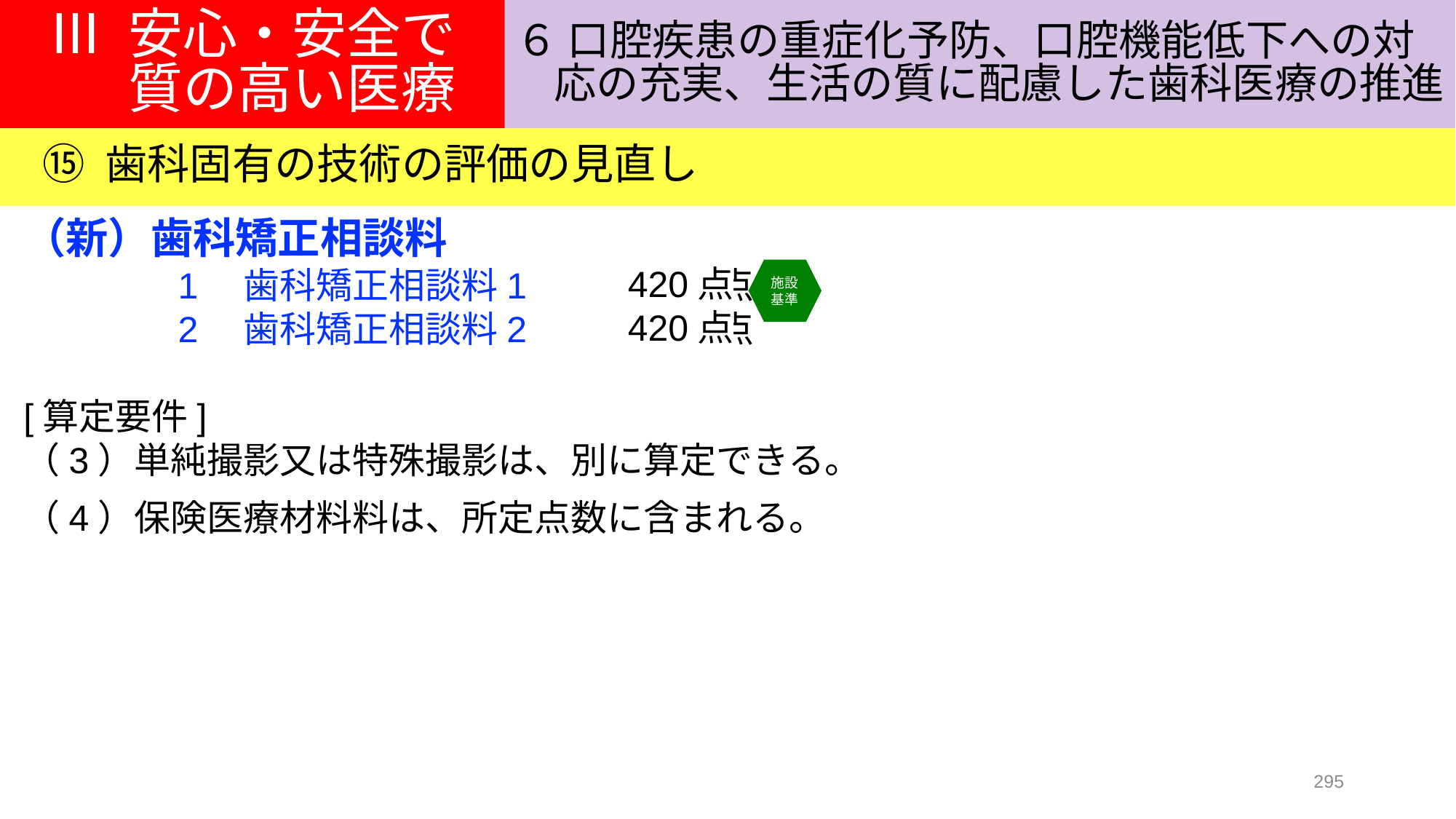

Ⅲ 安心・安全で
質の高い医療
６ 口腔疾患の重症化予防、口腔機能低下への対
応の充実、生活の質に配慮した歯科医療の推進
⑮ 歯科固有の技術の評価の見直し
（新）歯科矯正相談料
　　　　1　歯科矯正相談料1　　　●●点
　　　　2　歯科矯正相談料2　　　●●点

[算定要件]
（3）単純撮影又は特殊撮影は、別に算定できる。

（4）保険医療材料料は、所定点数に含まれる。

施設基準
420点
420点

295